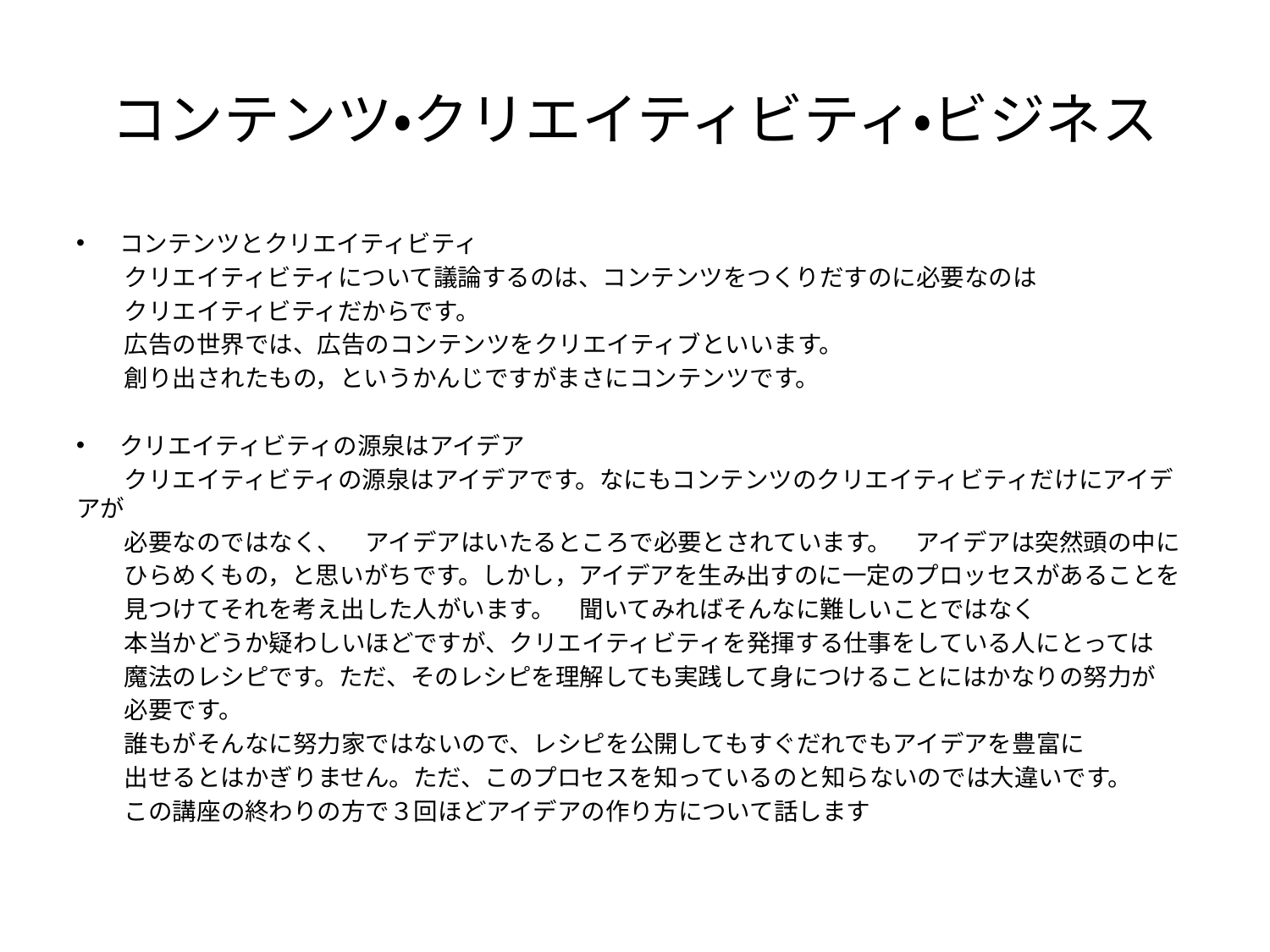

# コンテンツ・クリエイティビティ・ビジネス
コンテンツとクリエイティビティ
　　クリエイティビティについて議論するのは、コンテンツをつくりだすのに必要なのは
　　クリエイティビティだからです。
　　広告の世界では、広告のコンテンツをクリエイティブといいます。
　　創り出されたもの，というかんじですがまさにコンテンツです。

クリエイティビティの源泉はアイデア
　　クリエイティビティの源泉はアイデアです。なにもコンテンツのクリエイティビティだけにアイデアが
　　必要なのではなく、　アイデアはいたるところで必要とされています。　アイデアは突然頭の中に
　　ひらめくもの，と思いがちです。しかし，アイデアを生み出すのに一定のプロッセスがあることを
　　見つけてそれを考え出した人がいます。　聞いてみればそんなに難しいことではなく
　　本当かどうか疑わしいほどですが、クリエイティビティを発揮する仕事をしている人にとっては
　　魔法のレシピです。ただ、そのレシピを理解しても実践して身につけることにはかなりの努力が
　　必要です。
　　誰もがそんなに努力家ではないので、レシピを公開してもすぐだれでもアイデアを豊富に
　　出せるとはかぎりません。ただ、このプロセスを知っているのと知らないのでは大違いです。
　　この講座の終わりの方で３回ほどアイデアの作り方について話します